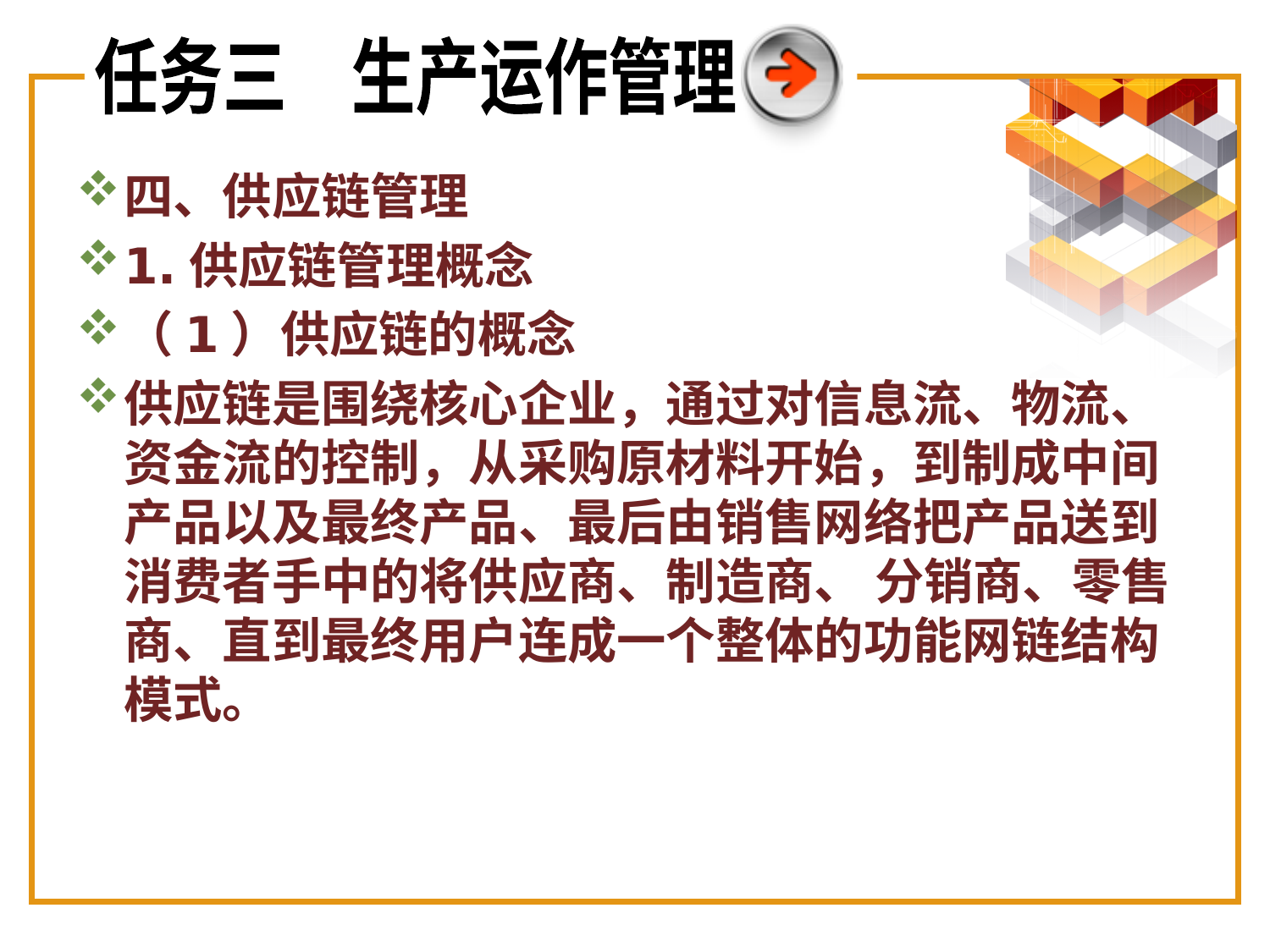

任务三　生产运作管理
四、供应链管理
1.供应链管理概念
（1）供应链的概念
供应链是围绕核心企业，通过对信息流、物流、资金流的控制，从采购原材料开始，到制成中间产品以及最终产品、最后由销售网络把产品送到消费者手中的将供应商、制造商、 分销商、零售商、直到最终用户连成一个整体的功能网链结构模式。